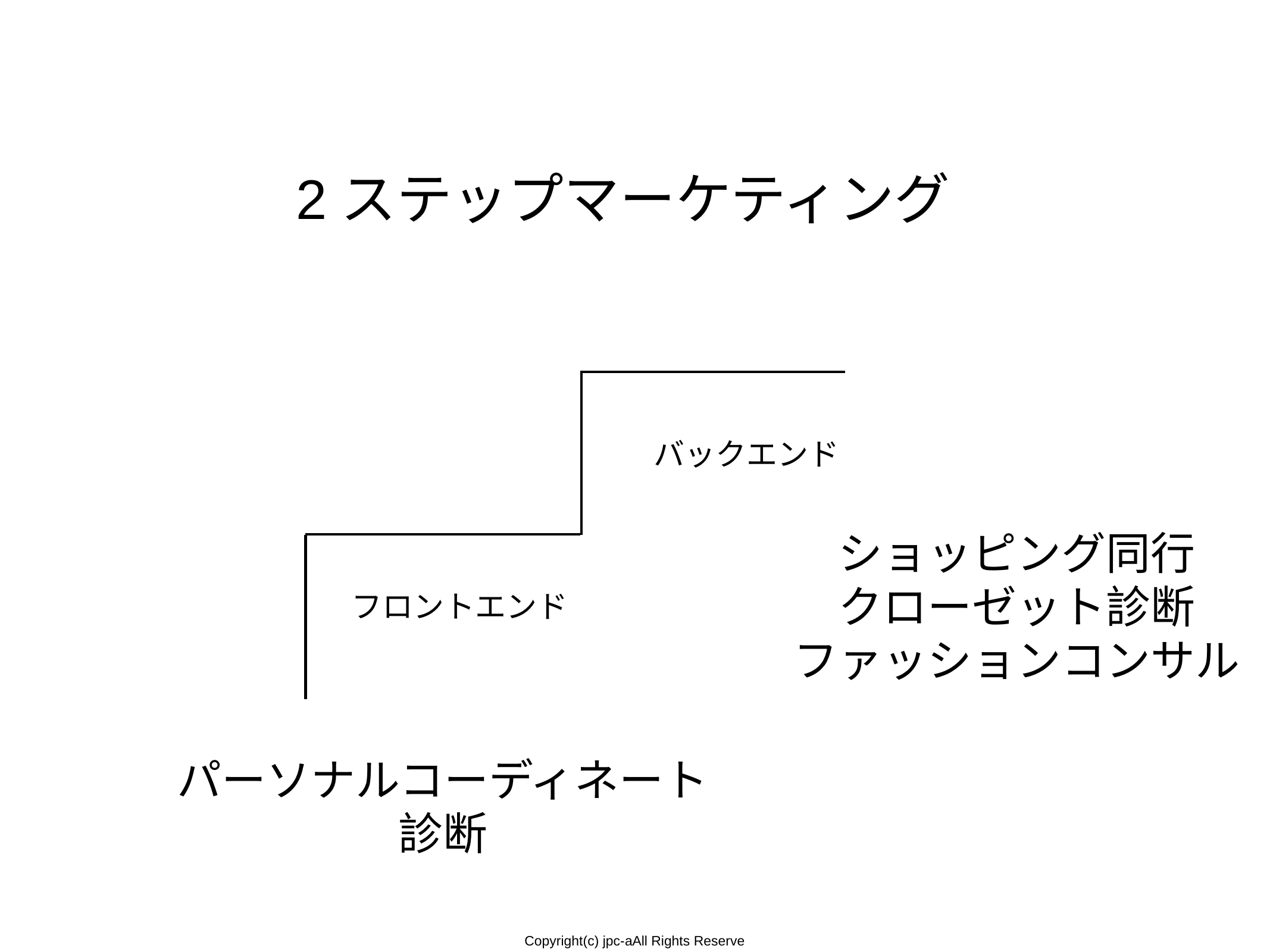

2ステップマーケティング

バックエンド
ショッピング同行
クローゼット診断
ファッションコンサル

フロントエンド
パーソナルコーディネート
診断
6